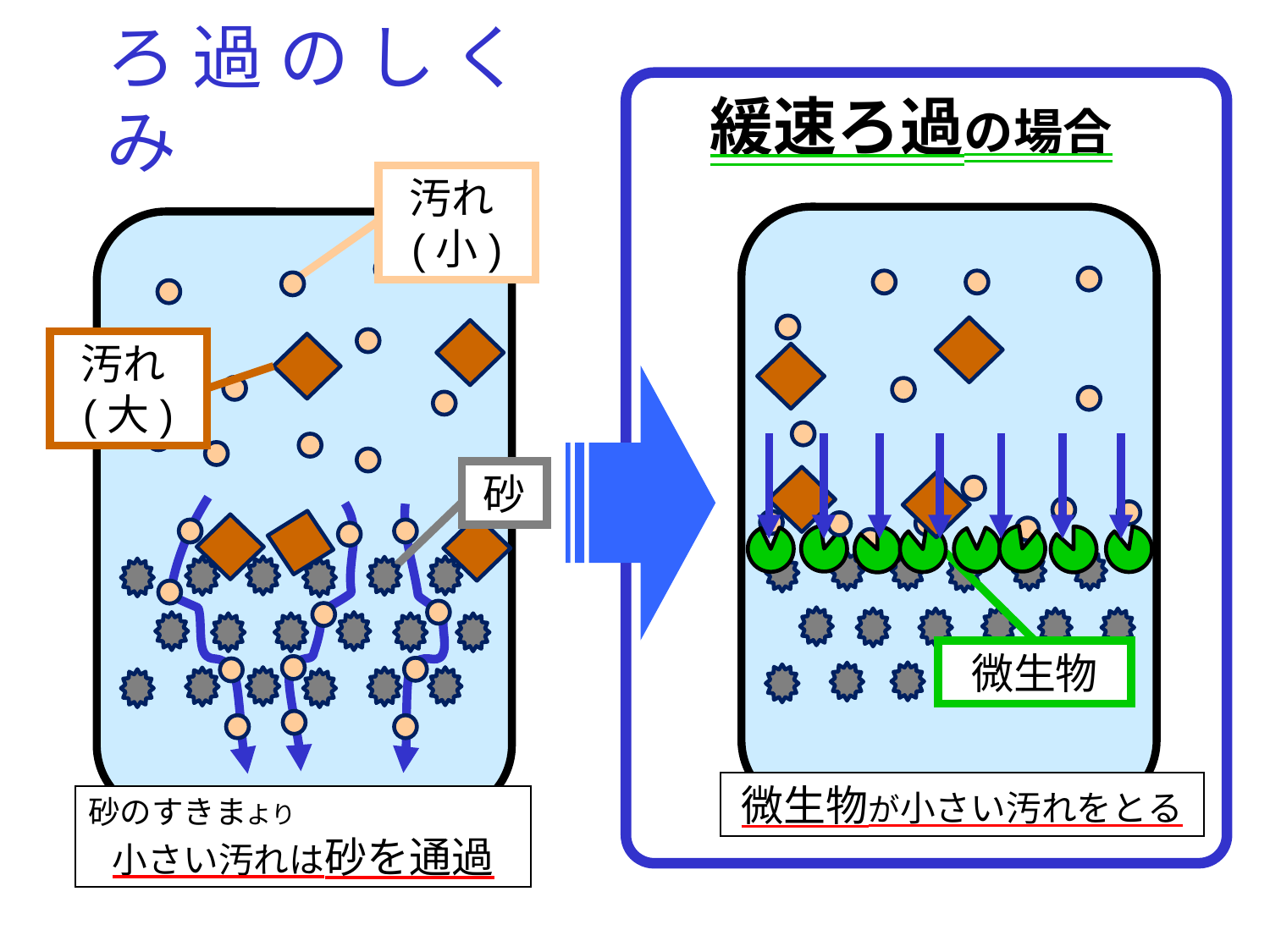

ろ 過 の し く み
　緩速ろ過の場合

微生物

微生物が小さい汚れをとる

汚れ(小)

汚れ(大)

砂

砂のすきまより　　　　　　　小さい汚れは砂を通過